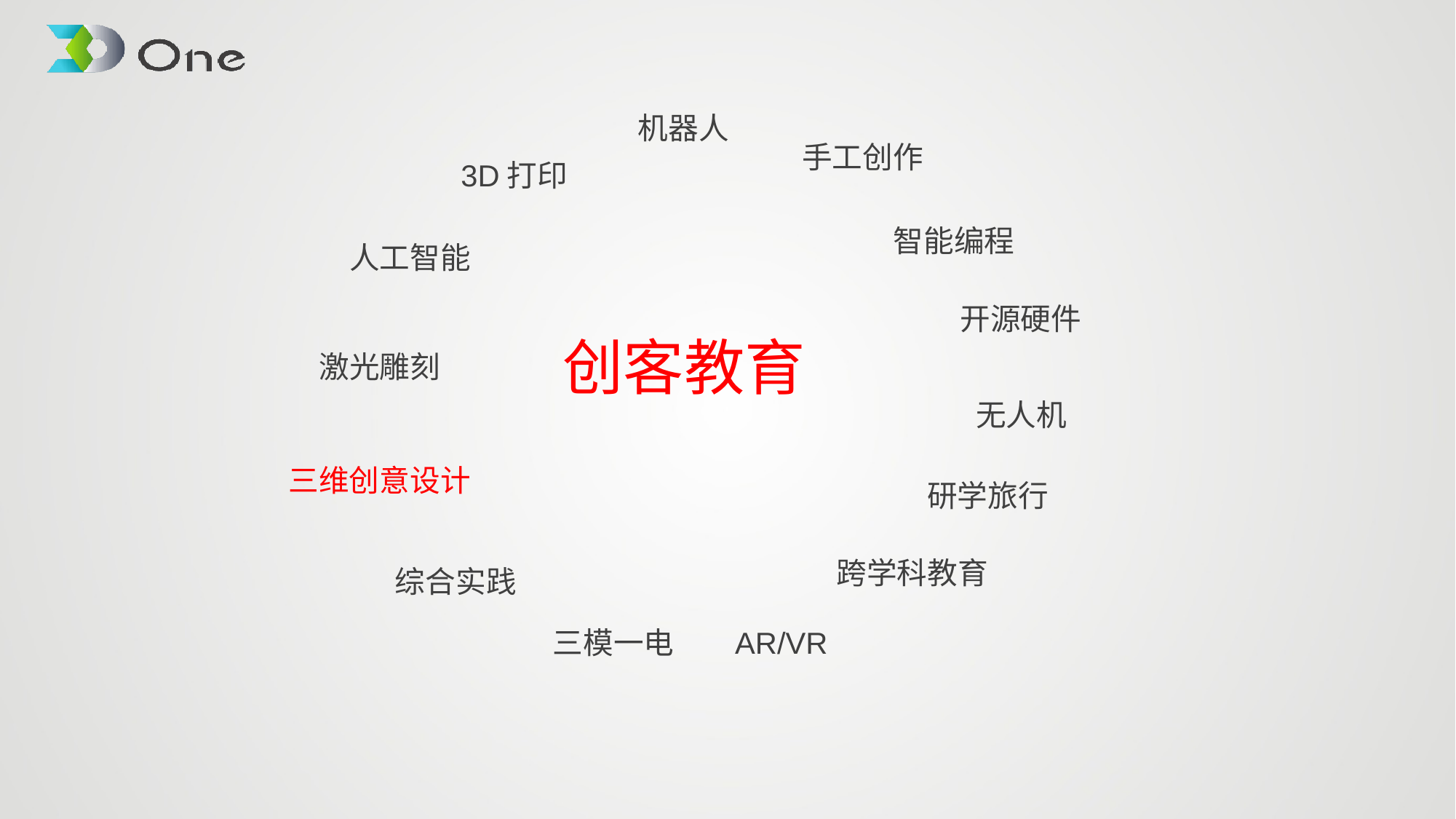

机器人
手工创作
3D打印
智能编程
人工智能
开源硬件
创客教育
激光雕刻
无人机
三维创意设计
研学旅行
跨学科教育
综合实践
AR/VR
三模一电